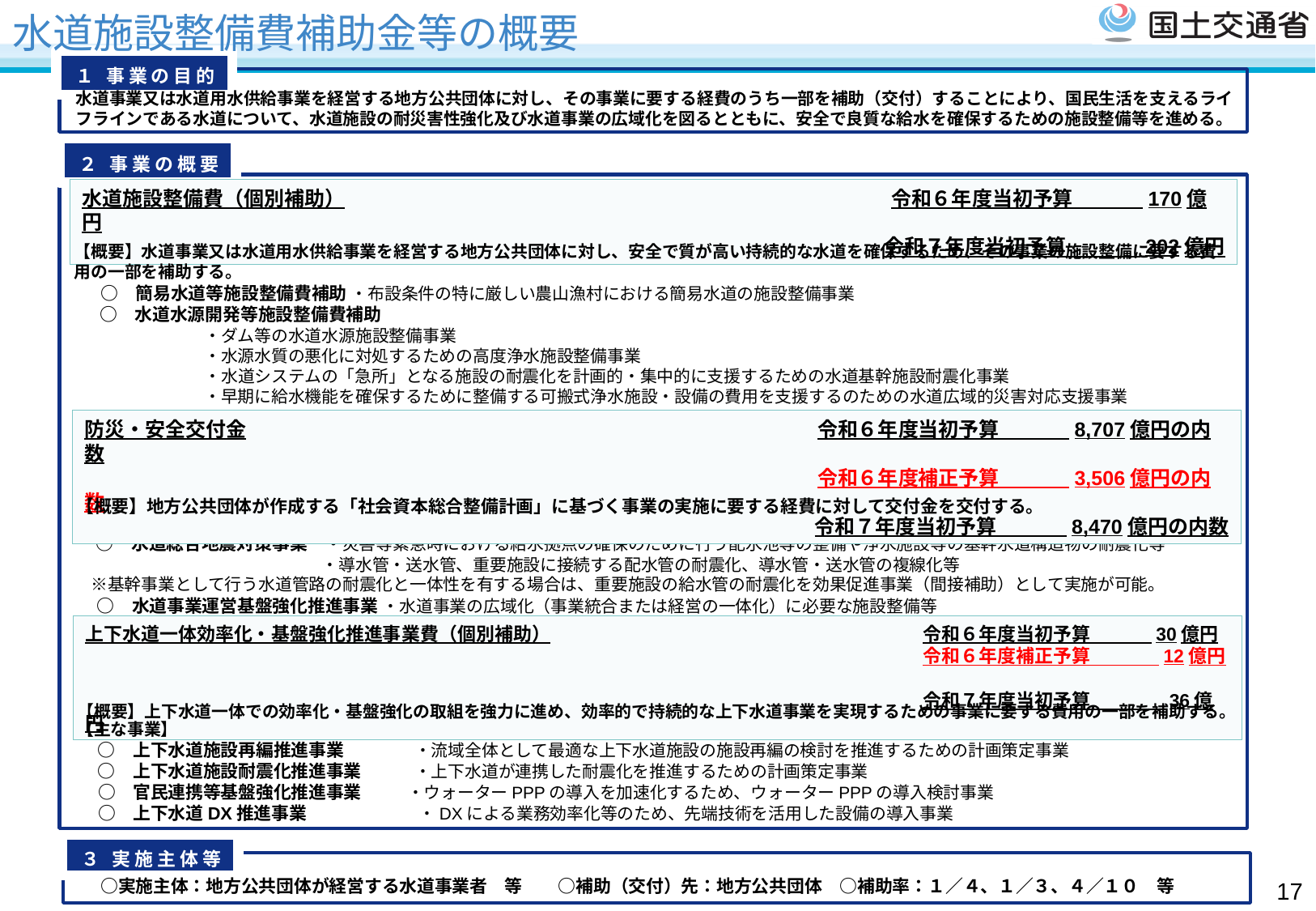

水道施設整備費補助金等の概要
１ 事業の目的

水道事業又は水道用水供給事業を経営する地方公共団体に対し、その事業に要する経費のうち一部を補助（交付）することにより、国民生活を支えるライフラインである水道について、水道施設の耐災害性強化及び水道事業の広域化を図るとともに、安全で良質な給水を確保するための施設整備等を進める。
２ 事業の概要

水道施設整備費（個別補助）　　　　　　　　　　　　　　　　　　　　　　　　　　　令和６年度当初予算　　　  170億円
令和７年度当初予算　　   　202億円
【概要】水道事業又は水道用水供給事業を経営する地方公共団体に対し、安全で質が高い持続的な水道を確保するため、その事業の施設整備に要する費用の一部を補助する。
　○　簡易水道等施設整備費補助 ・布設条件の特に厳しい農山漁村における簡易水道の施設整備事業
　○　水道水源開発等施設整備費補助
	・ダム等の水道水源施設整備事業
	・水源水質の悪化に対処するための高度浄水施設整備事業
	・水道システムの「急所」となる施設の耐震化を計画的・集中的に支援するための水道基幹施設耐震化事業
	・早期に給水機能を確保するために整備する可搬式浄水施設・設備の費用を支援するのための水道広域的災害対応支援事業
防災・安全交付金　　　　　　　　　　　　　　　　　　　　　　　　　　　　 令和６年度当初予算　　　  8,707億円の内数
　　　　　　　　　　　　　　　　　　　　　　　　　　　　　　　　　　　　 令和６年度補正予算　　　  3,506億円の内数
    令和７年度当初予算　　　  8,470億円の内数
【主な事業】
　 ○　水道総合地震対策事業　・災害等緊急時における給水拠点の確保のために行う配水池等の整備や浄水施設等の基幹水道構造物の耐震化等
　 　　　　　　　　　　　　　  ・導水管・送水管、重要施設に接続する配水管の耐震化、導水管・送水管の複線化等
　※基幹事業として行う水道管路の耐震化と一体性を有する場合は、重要施設の給水管の耐震化を効果促進事業（間接補助）として実施が可能。
　 ○　水道事業運営基盤強化推進事業 ・水道事業の広域化（事業統合または経営の一体化）に必要な施設整備等

【概要】地方公共団体が作成する「社会資本総合整備計画」に基づく事業の実施に要する経費に対して交付金を交付する。
上下水道一体効率化・基盤強化推進事業費（個別補助）　　　　　　　　　　　　　　　　　　　　令和６年度当初予算　          30億円
　　　　　　　　　　　　　　　　　　　　　　　　　　　　　　　　　　　　　　　　　　　　　令和６年度補正予算　　　   12億円
　　　　　　　　　　　　　　　　　　　　　　　　　　　　　　　　　　　　　　　　　　　　　令和７年度当初予算　　　　36億円
【概要】上下水道一体での効率化・基盤強化の取組を強力に進め、効率的で持続的な上下水道事業を実現するための事業に要する費用の一部を補助する。
【主な事業】
　 ○　上下水道施設再編推進事業　　　　・流域全体として最適な上下水道施設の施設再編の検討を推進するための計画策定事業
　 ○　上下水道施設耐震化推進事業　　　・上下水道が連携した耐震化を推進するための計画策定事業
　 ○　官民連携等基盤強化推進事業　 　  ・ウォーターPPPの導入を加速化するため、ウォーターPPPの導入検討事業
　 ○　上下水道DX推進事業　　　　　 　 ・DXによる業務効率化等のため、先端技術を活用した設備の導入事業

３ 実施主体等
17

　○実施主体：地方公共団体が経営する水道事業者　等　　○補助（交付）先：地方公共団体　○補助率：１／４、１／３、４／１０　等